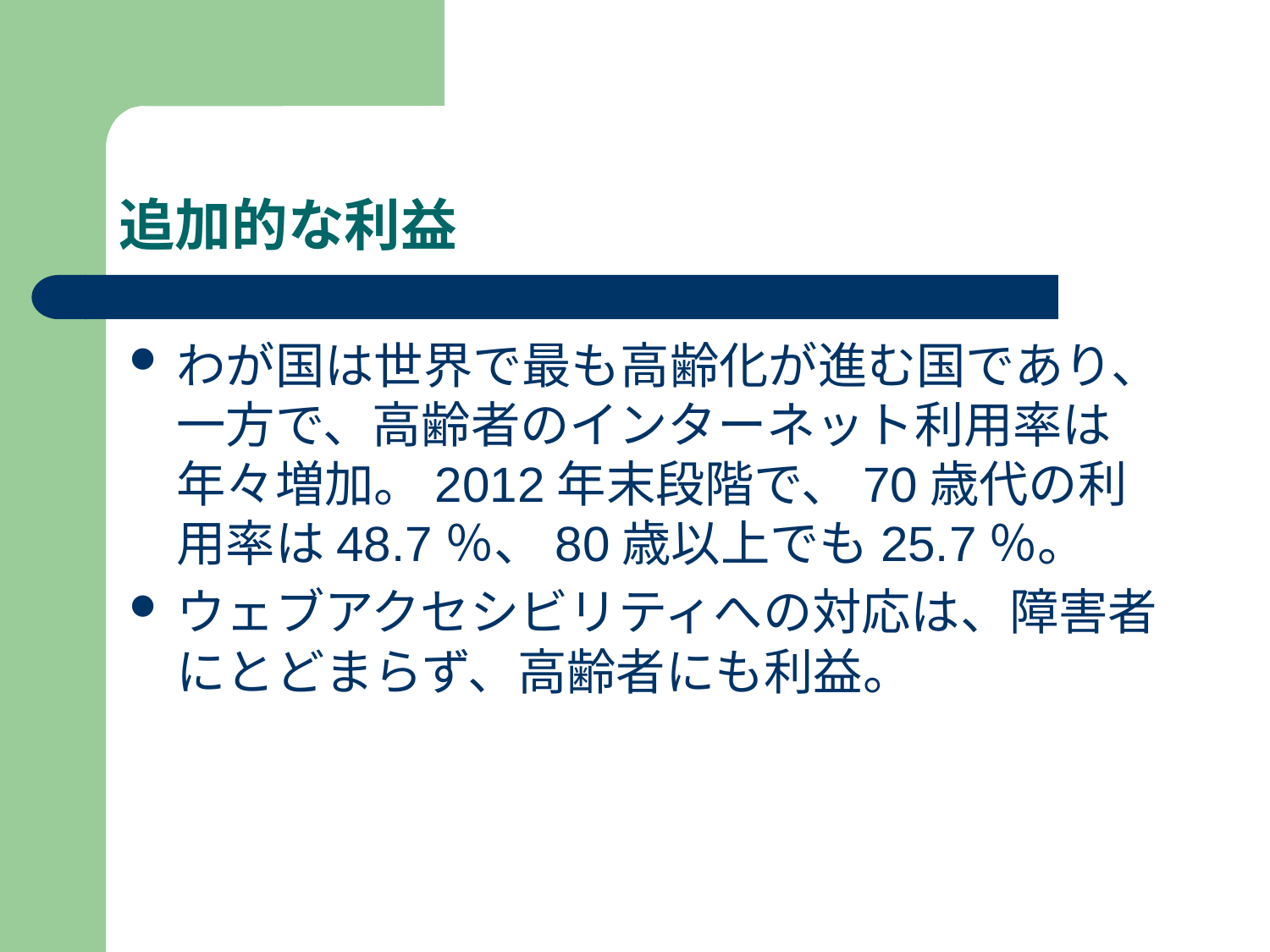

# 追加的な利益
わが国は世界で最も高齢化が進む国であり、一方で、高齢者のインターネット利用率は年々増加。2012年末段階で、70歳代の利用率は48.7％、80歳以上でも25.7％。
ウェブアクセシビリティへの対応は、障害者にとどまらず、高齢者にも利益。